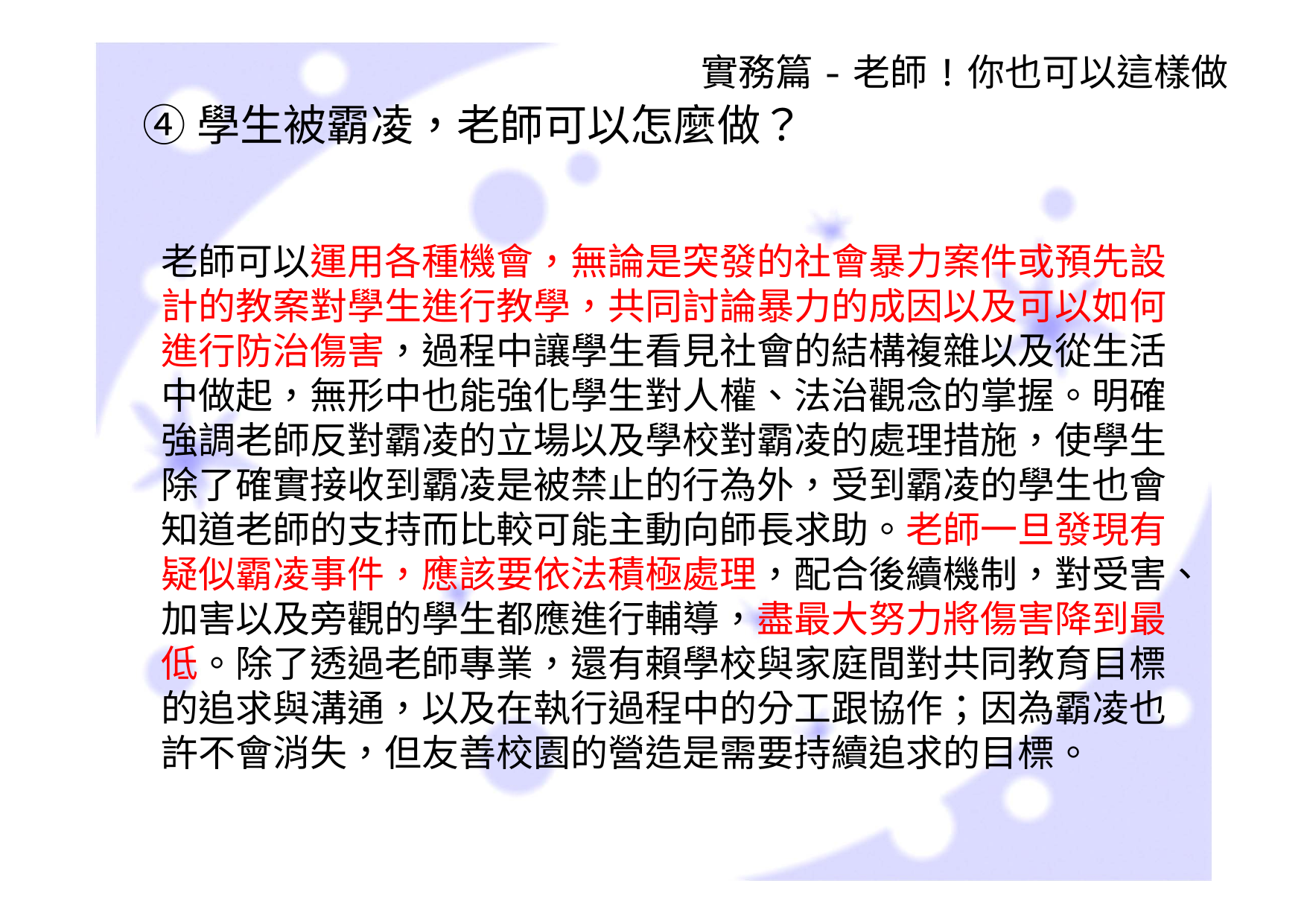

實務篇-老師!你也可以這樣做
④學生被霸凌，老師可以怎麼做？
老師可以運用各種機會，無論是突發的社會暴力案件或預先設計的教案對學生進行教學，共同討論暴力的成因以及可以如何進行防治傷害，過程中讓學生看見社會的結構複雜以及從生活中做起，無形中也能強化學生對人權、法治觀念的掌握。明確強調老師反對霸凌的立場以及學校對霸凌的處理措施，使學生除了確實接收到霸凌是被禁止的行為外，受到霸凌的學生也會知道老師的支持而比較可能主動向師長求助。老師一旦發現有疑似霸凌事件，應該要依法積極處理，配合後續機制，對受害、加害以及旁觀的學生都應進行輔導，盡最大努力將傷害降到最低。除了透過老師專業，還有賴學校與家庭間對共同教育目標的追求與溝通，以及在執行過程中的分工跟協作；因為霸凌也許不會消失，但友善校園的營造是需要持續追求的目標。